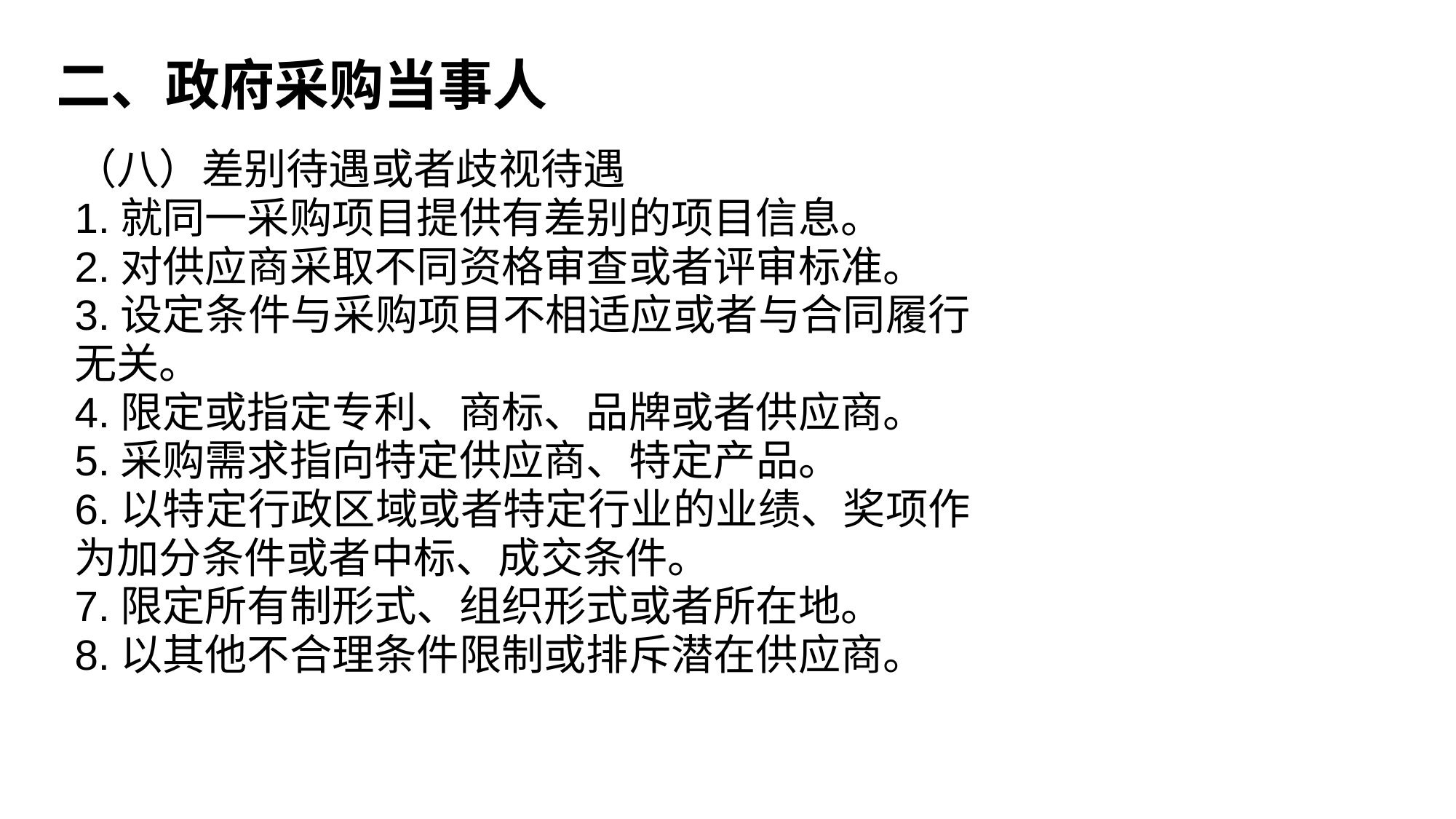

二、政府采购当事人
（八）差别待遇或者歧视待遇
1.就同一采购项目提供有差别的项目信息。
2.对供应商采取不同资格审查或者评审标准。
3.设定条件与采购项目不相适应或者与合同履行无关。
4.限定或指定专利、商标、品牌或者供应商。
5.采购需求指向特定供应商、特定产品。
6.以特定行政区域或者特定行业的业绩、奖项作为加分条件或者中标、成交条件。
7.限定所有制形式、组织形式或者所在地。
8.以其他不合理条件限制或排斥潜在供应商。